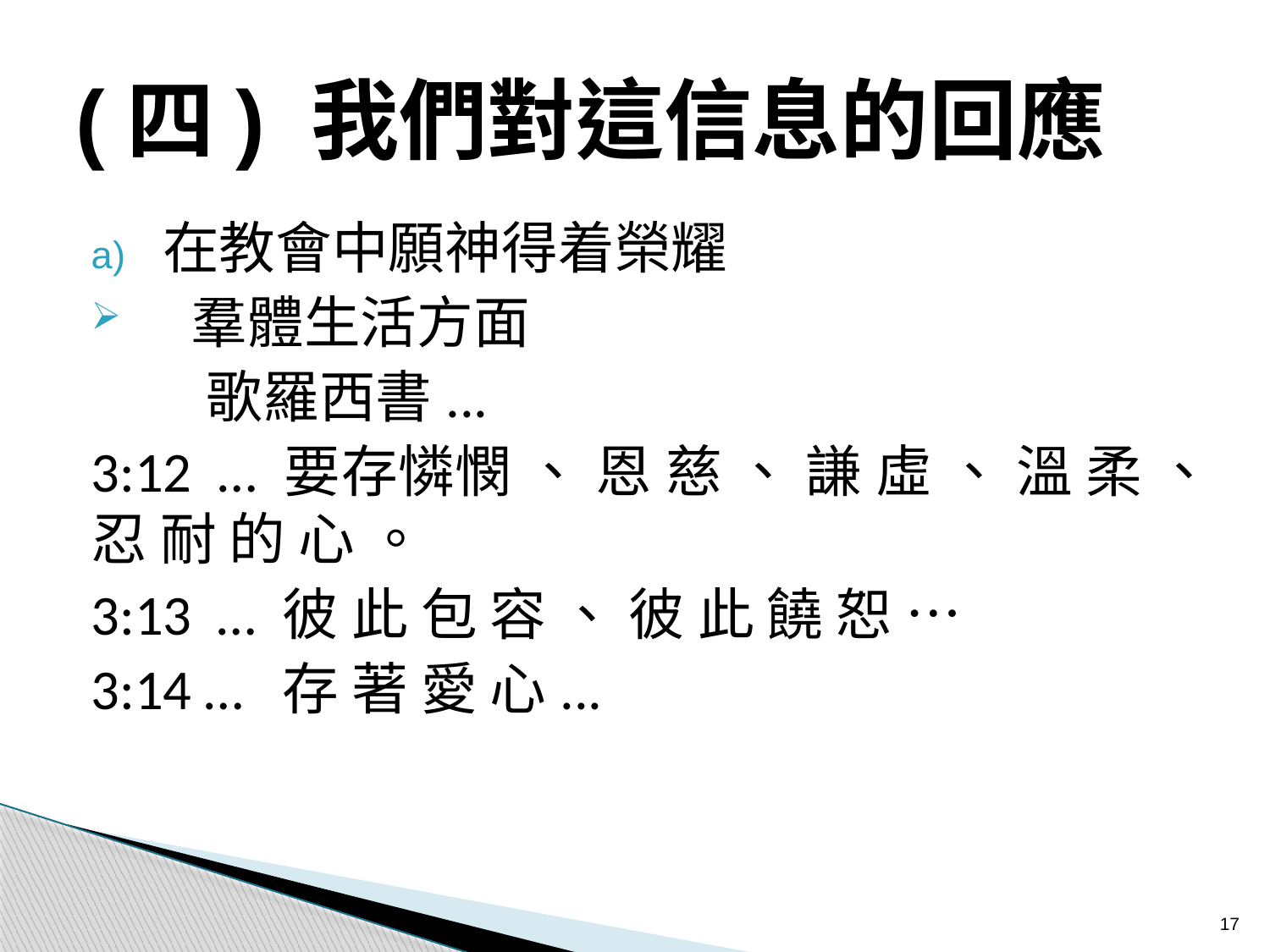

# (四) 我們對這信息的回應
在教會中願神得着榮耀
    羣體生活方面
        歌羅西書...
3:12  … 要存憐憫 、 恩 慈 、 謙 虛 、 溫 柔 、 忍 耐 的 心 。
3:13  … 彼 此 包 容 、 彼 此 饒 恕 …
3:14 …  存 著 愛 心...

17